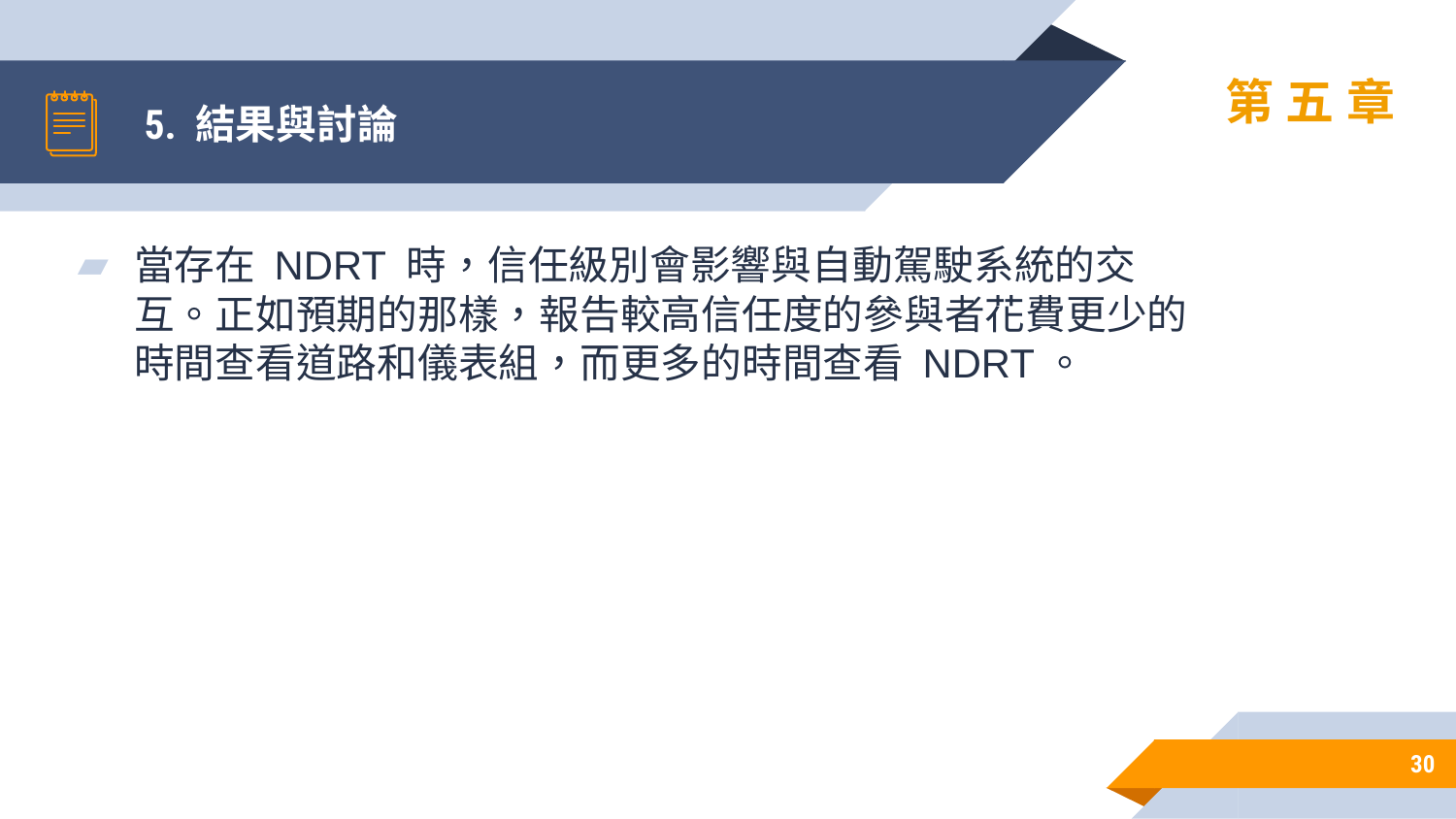

# 5. 結果與討論
第五章

當存在 NDRT 時，信任級別會影響與自動駕駛系統的交互。正如預期的那樣，報告較高信任度的參與者花費更少的時間查看道路和儀表組，而更多的時間查看 NDRT。
30